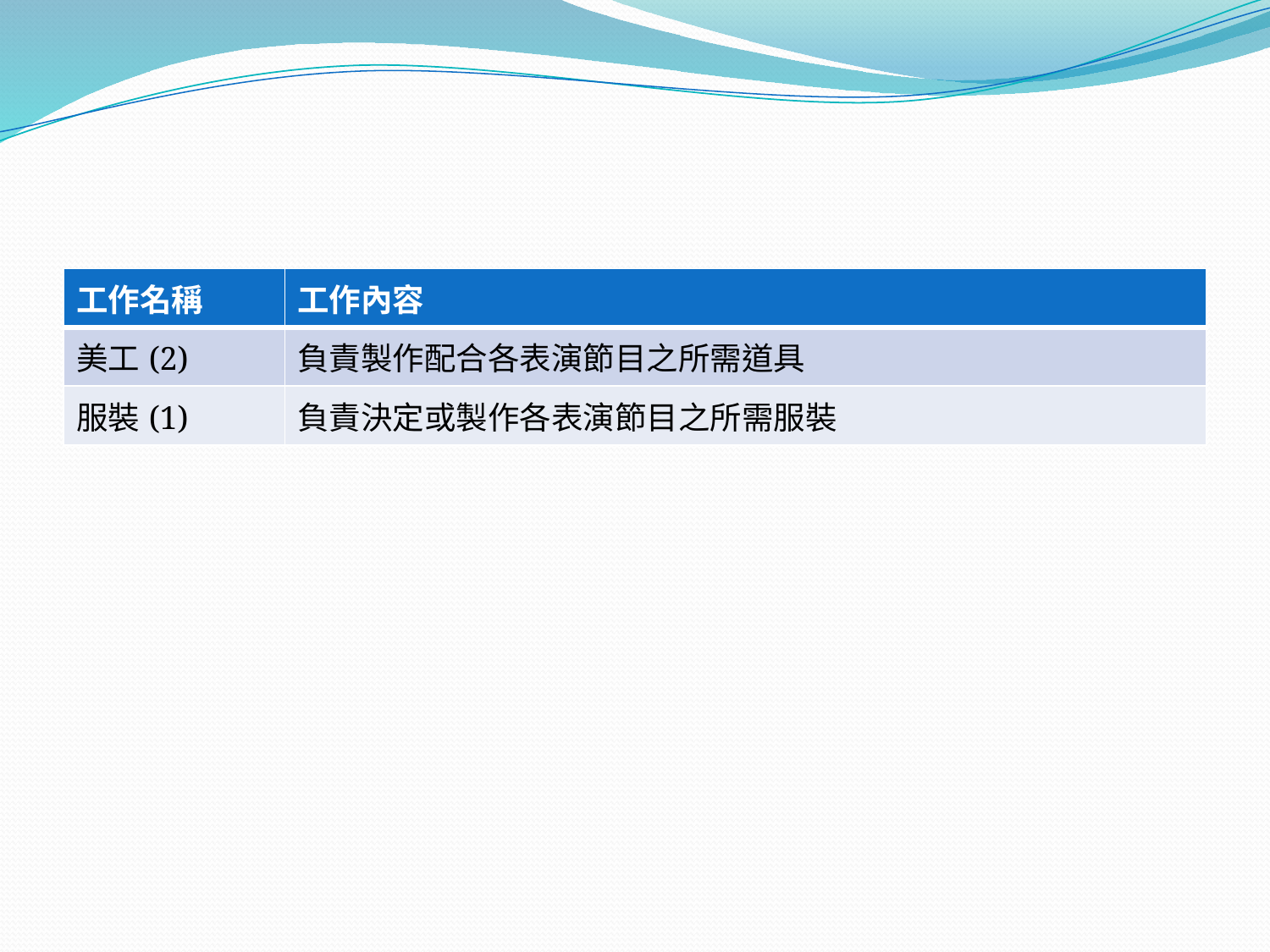

#
| 工作名稱 | 工作內容 |
| --- | --- |
| 美工(2) | 負責製作配合各表演節目之所需道具 |
| 服裝(1) | 負責決定或製作各表演節目之所需服裝 |